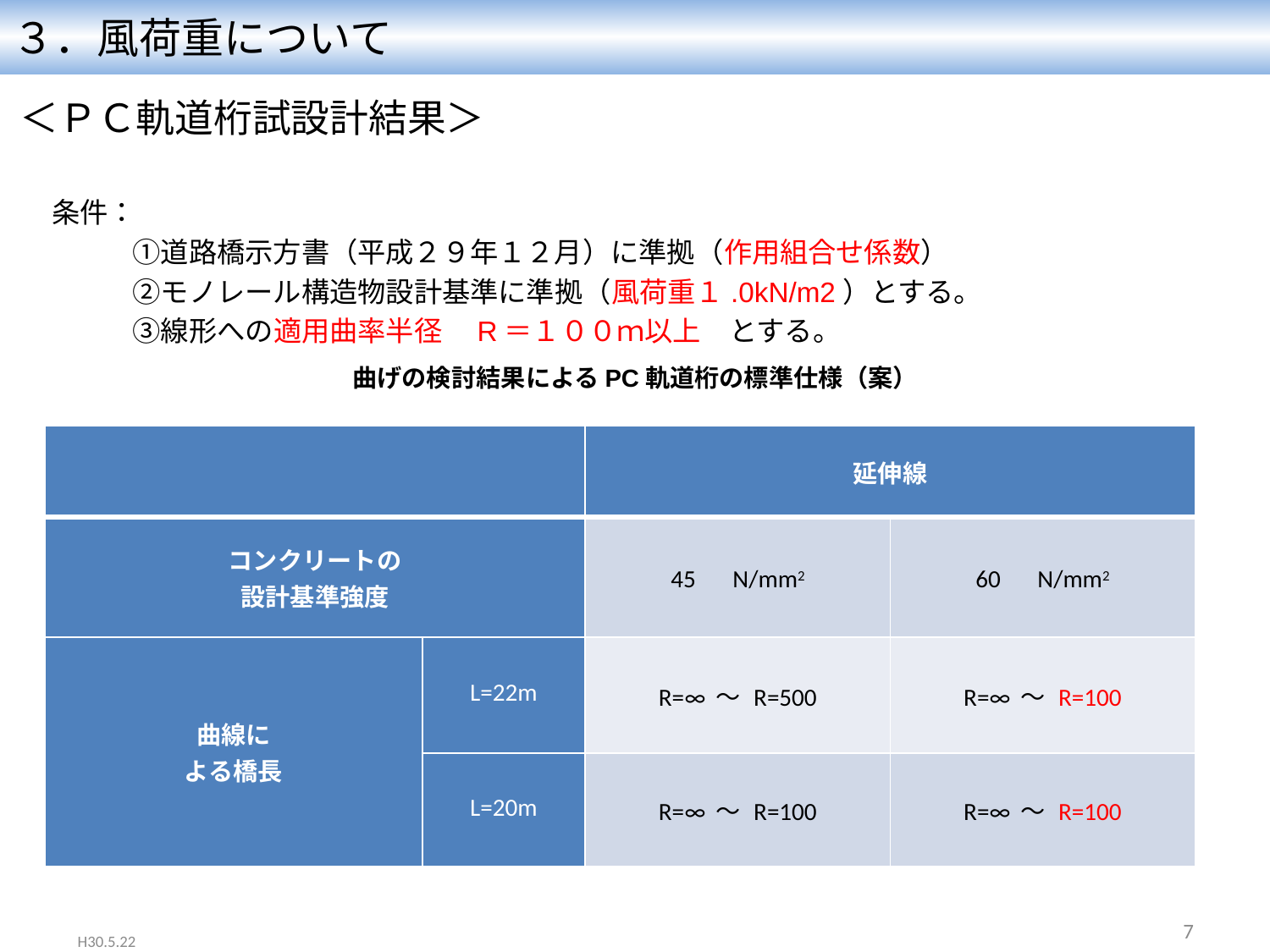

３．風荷重について
＜ＰＣ軌道桁試設計結果＞

　条件：
　　　　①道路橋示方書（平成２９年１２月）に準拠（作用組合せ係数）
　　　　②モノレール構造物設計基準に準拠（風荷重１.0kN/m2）とする。
　　　　③線形への適用曲率半径　R＝１００ｍ以上　とする。

曲げの検討結果によるPC軌道桁の標準仕様（案）
|  |  | 延伸線 |  |
| --- | --- | --- | --- |
| コンクリートの 設計基準強度 |  | 45　N/mm2 | 60　N/mm2 |
| 曲線に よる橋長 | L=22m | R=∞ ～ R=500 | R=∞ ～ R=100 |
|  | L=20m | R=∞ ～ R=100 | R=∞ ～ R=100 |
7
H30.5.22